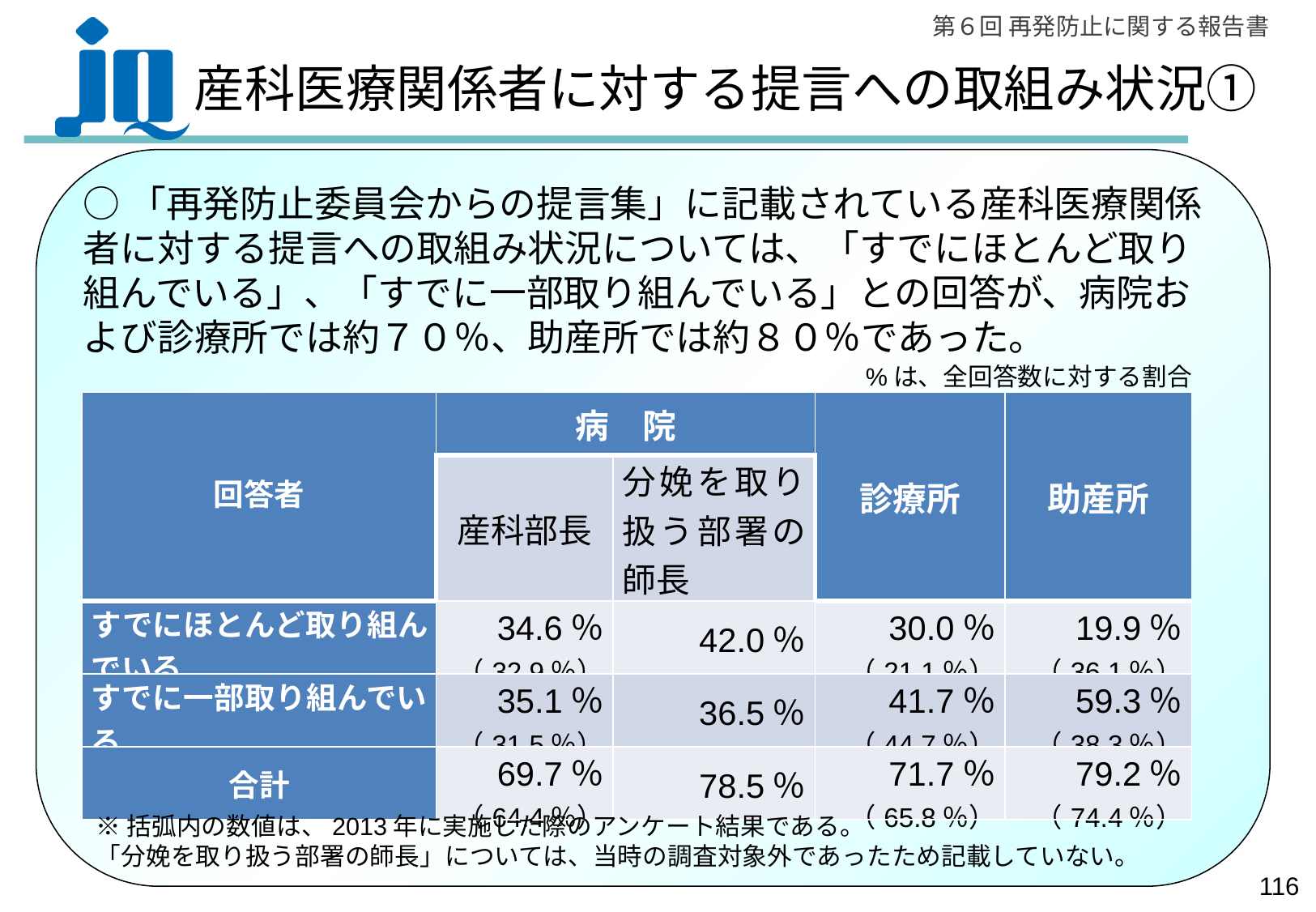

産科医療関係者に対する提言への取組み状況①

○「再発防止委員会からの提言集」に記載されている産科医療関係者に対する提言への取組み状況については、「すでにほとんど取り組んでいる」、「すでに一部取り組んでいる」との回答が、病院および診療所では約７０％、助産所では約８０％であった。

%は、全回答数に対する割合
| 回答者 | 病　院 |  | 診療所 | 助産所 |
| --- | --- | --- | --- | --- |
|  | 産科部長 | 分娩を取り扱う部署の師長 |  |  |
| すでにほとんど取り組んでいる | 34.6％ （32.9％） | 42.0％ | 30.0％ （21.1％） | 19.9％ （36.1％） |
| すでに一部取り組んでいる | 35.1％ （31.5％） | 36.5％ | 41.7％ （44.7％） | 59.3％ （38.3％） |
| 合計 | 69.7％ （64.4％） | 78.5％ | 71.7％ （65.8％） | 79.2％ （74.4％） |
※括弧内の数値は、2013年に実施した際のアンケート結果である。
「分娩を取り扱う部署の師長」については、当時の調査対象外であったため記載していない。
116